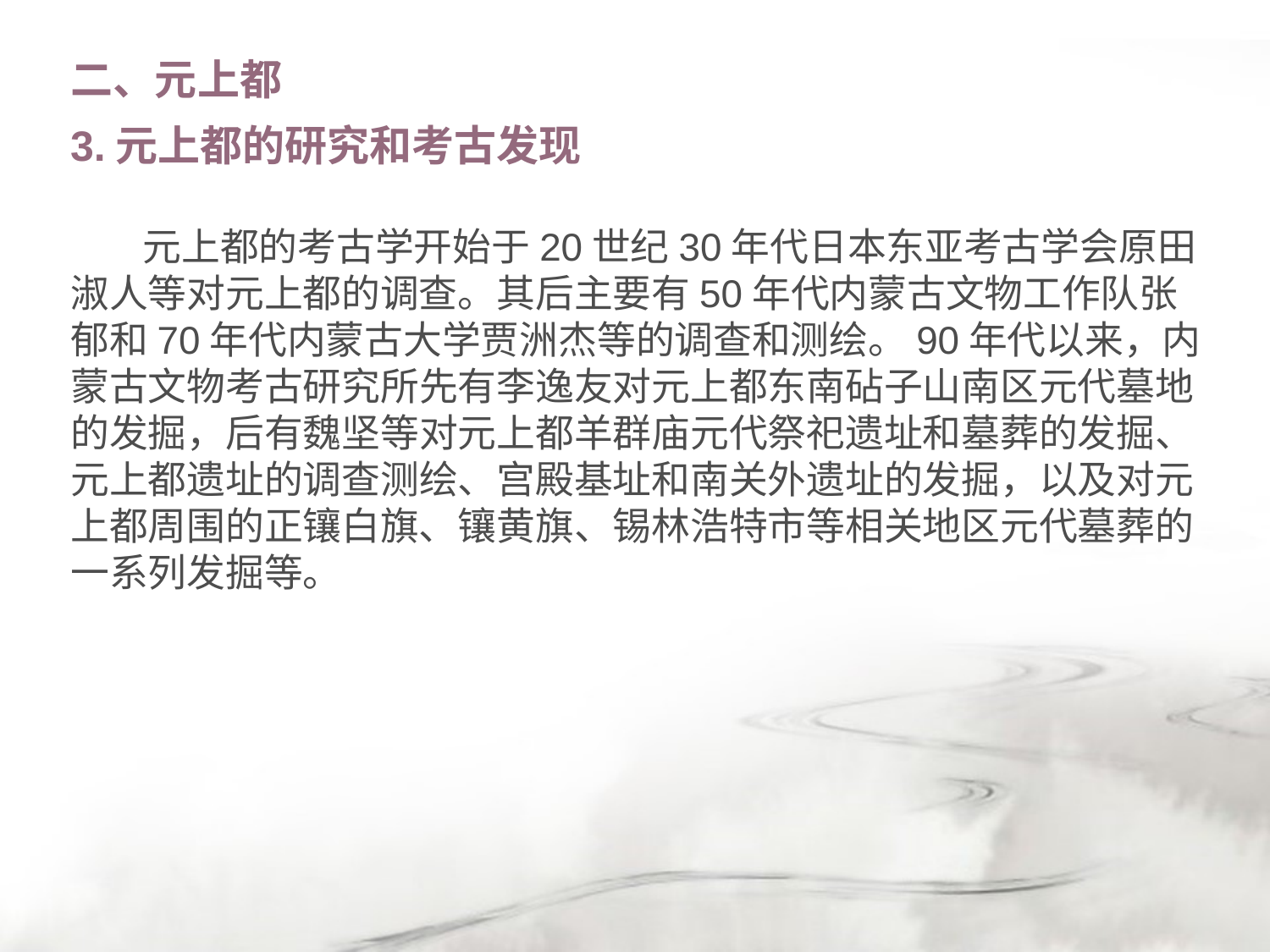

二、元上都
3.元上都的研究和考古发现
         元上都的考古学开始于20世纪30年代日本东亚考古学会原田淑人等对元上都的调查。其后主要有50年代内蒙古文物工作队张郁和70年代内蒙古大学贾洲杰等的调查和测绘。90年代以来，内蒙古文物考古研究所先有李逸友对元上都东南砧子山南区元代墓地的发掘，后有魏坚等对元上都羊群庙元代祭祀遗址和墓葬的发掘、元上都遗址的调查测绘、宫殿基址和南关外遗址的发掘，以及对元上都周围的正镶白旗、镶黄旗、锡林浩特市等相关地区元代墓葬的一系列发掘等。